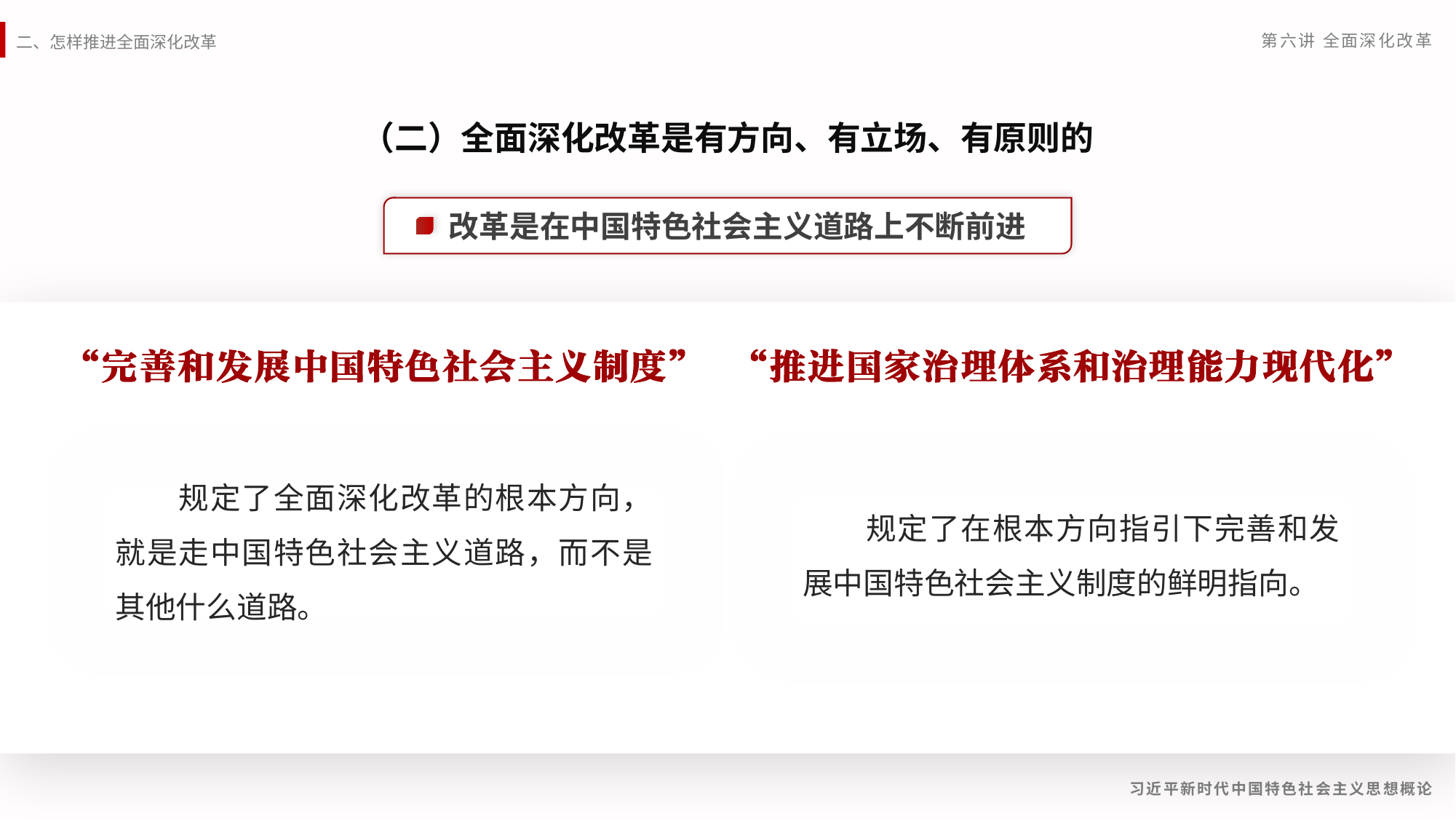

（二）全面深化改革是有方向、有立场、有原则的
改革是在中国特色社会主义道路上不断前进

　　规定了全面深化改革的根本方向，就是走中国特色社会主义道路，而不是其他什么道路。
　　规定了在根本方向指引下完善和发展中国特色社会主义制度的鲜明指向。